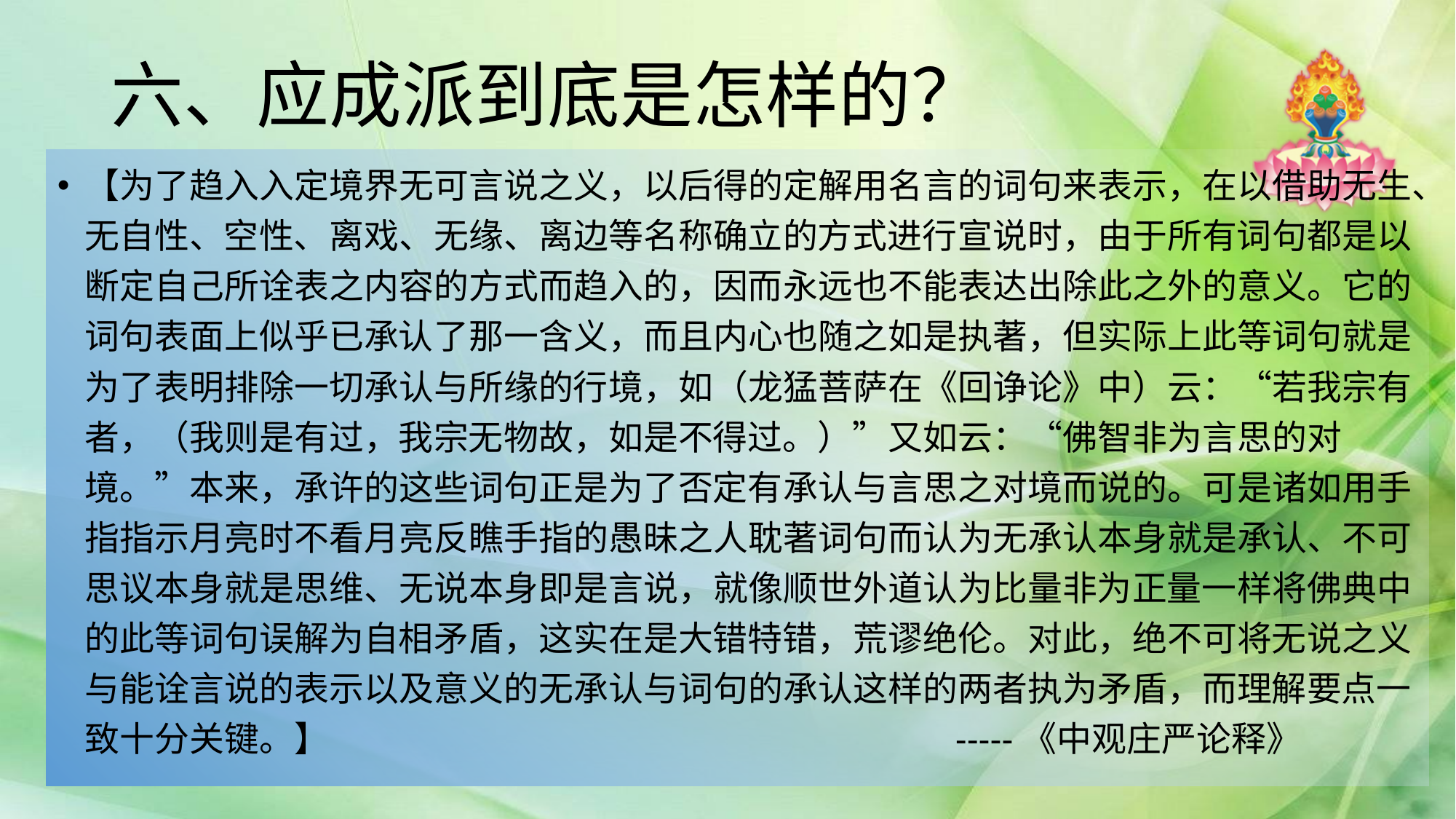

# 六、应成派到底是怎样的？
【为了趋入入定境界无可言说之义，以后得的定解用名言的词句来表示，在以借助无生、无自性、空性、离戏、无缘、离边等名称确立的方式进行宣说时，由于所有词句都是以断定自己所诠表之内容的方式而趋入的，因而永远也不能表达出除此之外的意义。它的词句表面上似乎已承认了那一含义，而且内心也随之如是执著，但实际上此等词句就是为了表明排除一切承认与所缘的行境，如（龙猛菩萨在《回诤论》中）云：“若我宗有者，（我则是有过，我宗无物故，如是不得过。）”又如云：“佛智非为言思的对境。”本来，承许的这些词句正是为了否定有承认与言思之对境而说的。可是诸如用手指指示月亮时不看月亮反瞧手指的愚昧之人耽著词句而认为无承认本身就是承认、不可思议本身就是思维、无说本身即是言说，就像顺世外道认为比量非为正量一样将佛典中的此等词句误解为自相矛盾，这实在是大错特错，荒谬绝伦。对此，绝不可将无说之义与能诠言说的表示以及意义的无承认与词句的承认这样的两者执为矛盾，而理解要点一致十分关键。】                                                                               -----《中观庄严论释》